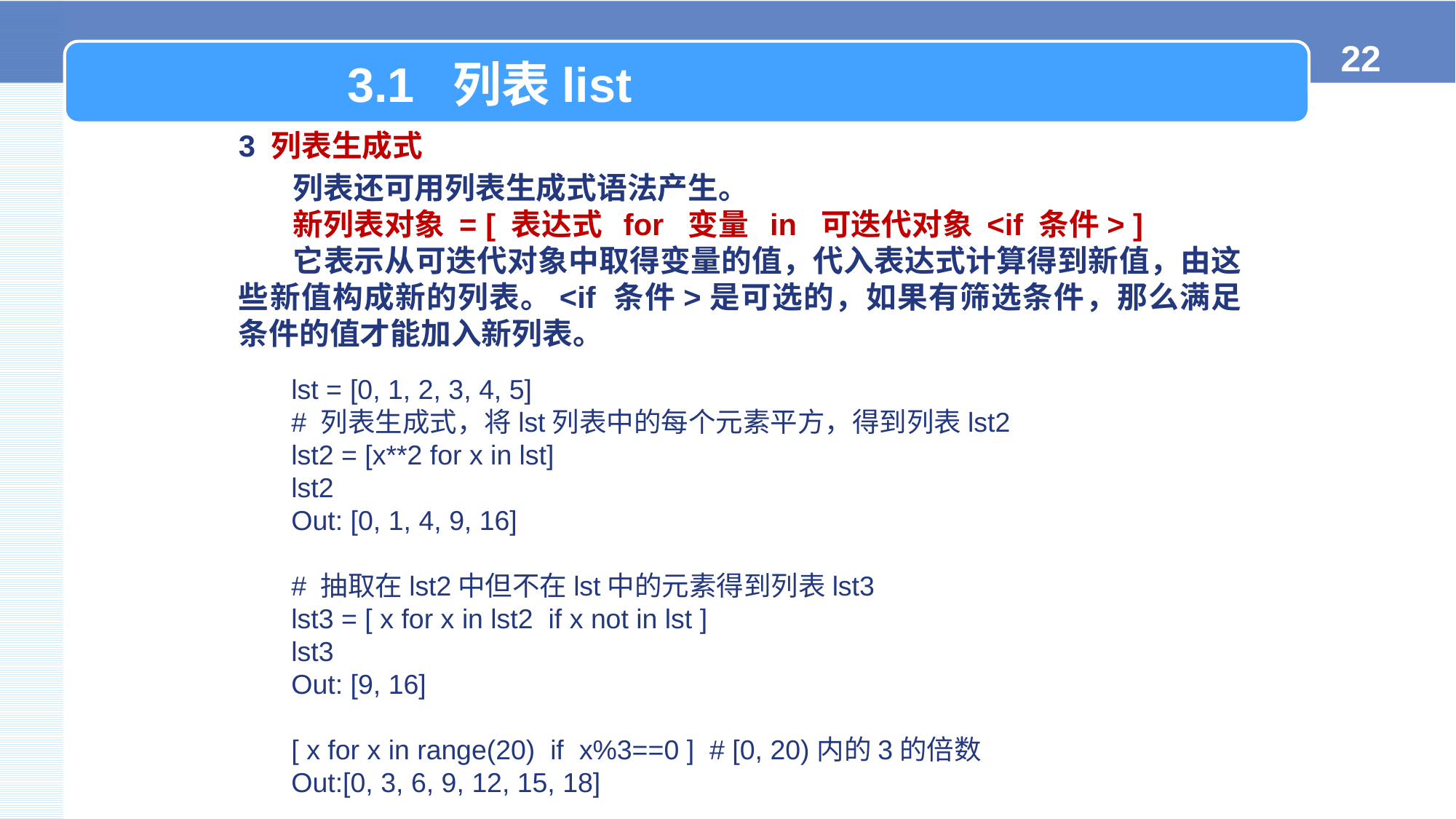

3.1  列表list
3 列表生成式
列表还可用列表生成式语法产生。
新列表对象 = [ 表达式  for  变量  in  可迭代对象 <if 条件> ]
它表示从可迭代对象中取得变量的值，代入表达式计算得到新值，由这些新值构成新的列表。<if 条件>是可选的，如果有筛选条件，那么满足条件的值才能加入新列表。
lst = [0, 1, 2, 3, 4, 5]
# 列表生成式，将lst列表中的每个元素平方，得到列表lst2
lst2 = [x**2 for x in lst]
lst2
Out: [0, 1, 4, 9, 16]

# 抽取在lst2中但不在lst中的元素得到列表lst3
lst3 = [ x for x in lst2  if x not in lst ]
lst3
Out: [9, 16]

[ x for x in range(20)  if  x%3==0 ]  # [0, 20)内的3的倍数
Out:[0, 3, 6, 9, 12, 15, 18]